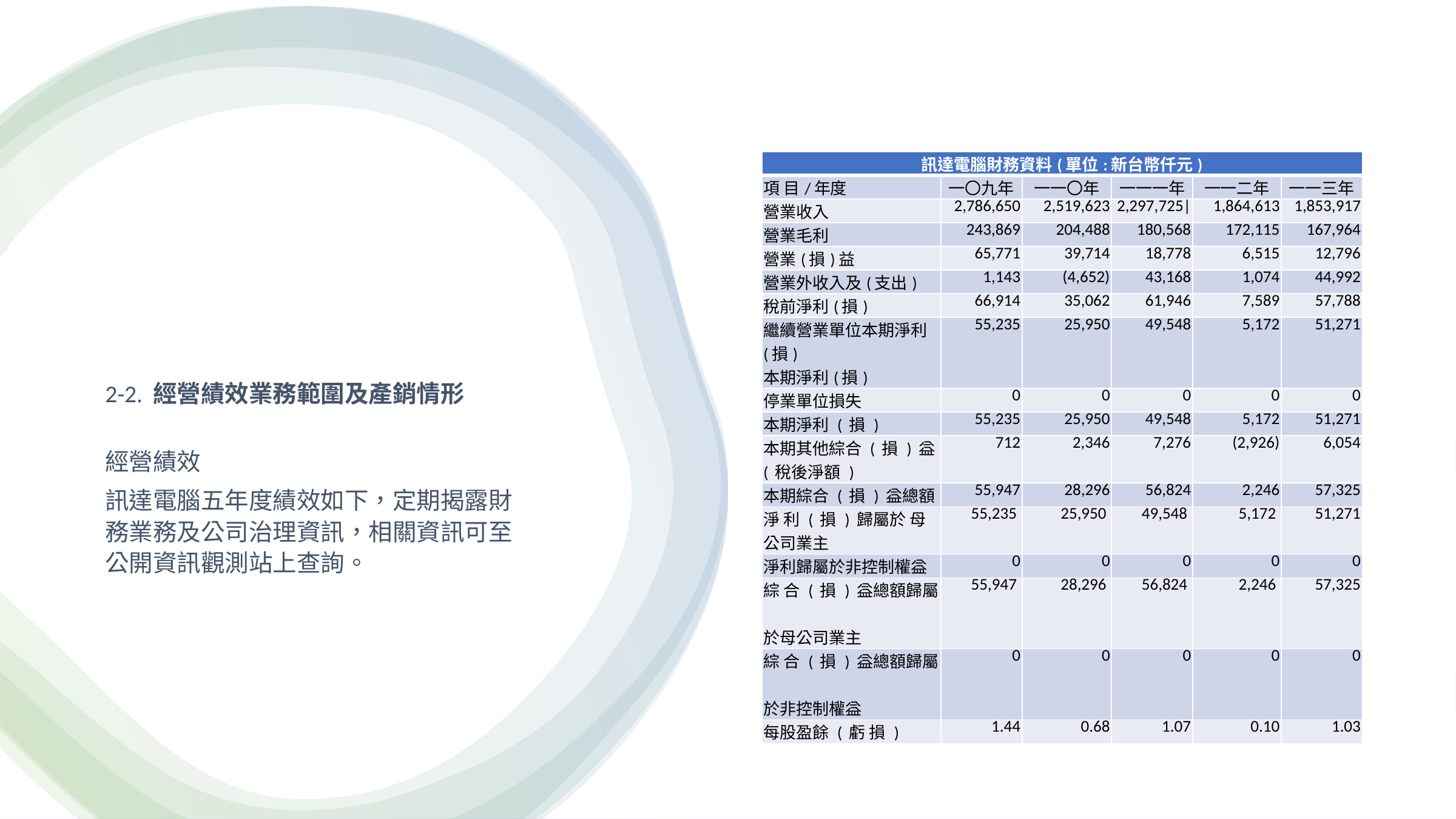

| 訊達電腦財務資料(單位:新台幣仟元) |  |  |  |  |  |
| --- | --- | --- | --- | --- | --- |
| 項 目/年度 | 一〇九年 | 一一〇年 | 一一一年 | 一一二年 | 一一三年 |
| 營業收入 | 2,786,650 | 2,519,623 | 2,297,725| | 1,864,613 | 1,853,917 |
| 營業毛利 | 243,869 | 204,488 | 180,568 | 172,115 | 167,964 |
| 營業(損)益 | 65,771 | 39,714 | 18,778 | 6,515 | 12,796 |
| 營業外收入及(支出) | 1,143 | (4,652) | 43,168 | 1,074 | 44,992 |
| 稅前淨利(損) | 66,914 | 35,062 | 61,946 | 7,589 | 57,788 |
| 繼續營業單位本期淨利(損) 本期淨利(損) | 55,235 | 25,950 | 49,548 | 5,172 | 51,271 |
| 停業單位損失 | 0 | 0 | 0 | 0 | 0 |
| 本期淨利 ( 損 ) | 55,235 | 25,950 | 49,548 | 5,172 | 51,271 |
| 本期其他綜合 ( 損 ) 益 ( 稅後淨額 ) | 712 | 2,346 | 7,276 | (2,926) | 6,054 |
| 本期綜合 ( 損 ) 益總額 | 55,947 | 28,296 | 56,824 | 2,246 | 57,325 |
| 淨 利 ( 損 ) 歸屬於 母公司業主 | 55,235 | 25,950 | 49,548 | 5,172 | 51,271 |
| 淨利歸屬於非控制權益 | 0 | 0 | 0 | 0 | 0 |
| 綜 合 ( 損 ) 益總額歸屬 於母公司業主 | 55,947 | 28,296 | 56,824 | 2,246 | 57,325 |
| 綜 合 ( 損 ) 益總額歸屬 於非控制權益 | 0 | 0 | 0 | 0 | 0 |
| 每股盈餘 ( 虧 損 ) | 1.44 | 0.68 | 1.07 | 0.10 | 1.03 |
2-2. 經營績效業務範圍及產銷情形

經營績效
訊達電腦五年度績效如下，定期揭露財務業務及公司治理資訊，相關資訊可至公開資訊觀測站上查詢。